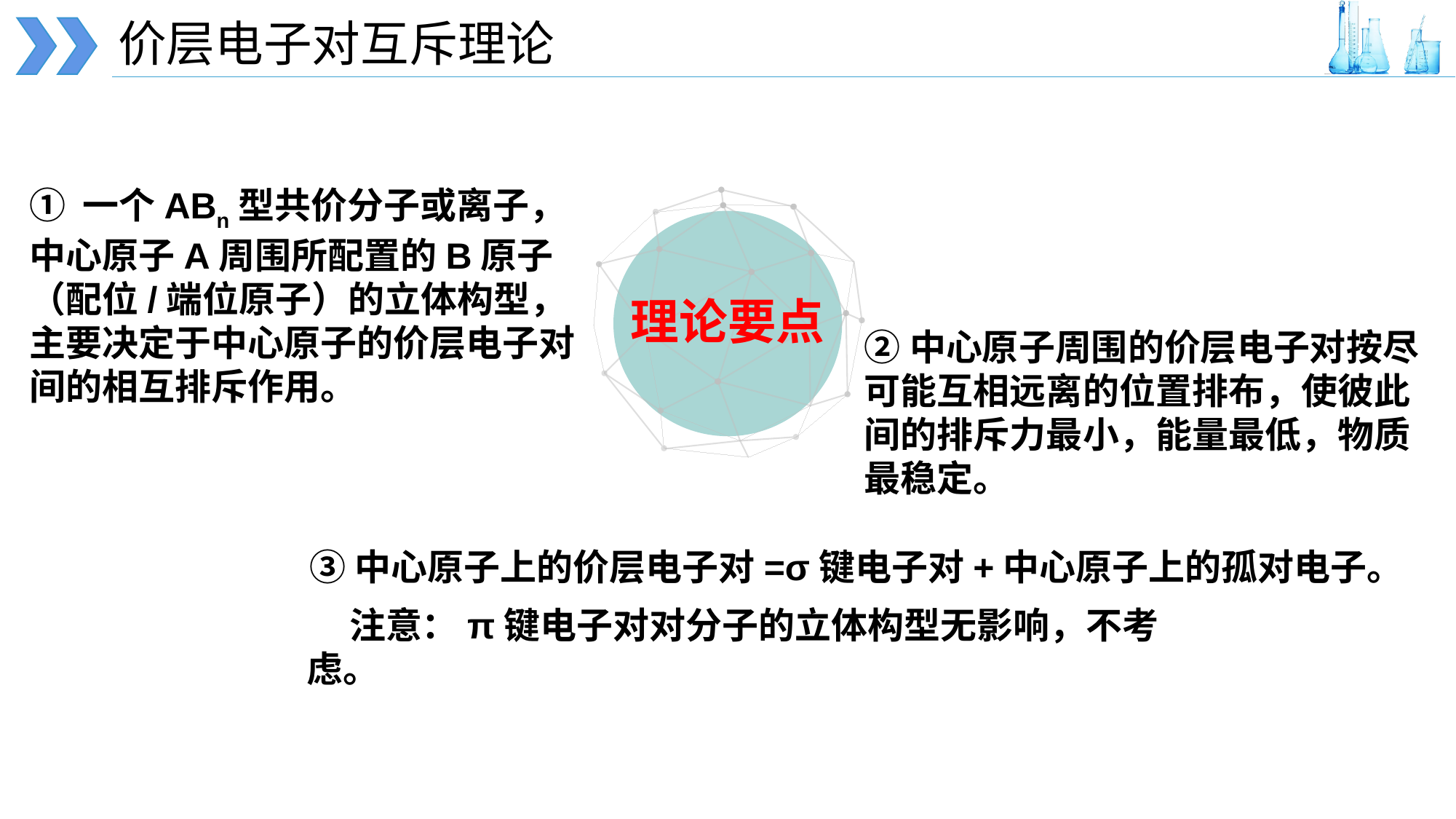

价层电子对互斥理论
① 一个ABn型共价分子或离子，中心原子A周围所配置的B原子（配位/端位原子）的立体构型，主要决定于中心原子的价层电子对间的相互排斥作用。

理论要点
②中心原子周围的价层电子对按尽可能互相远离的位置排布，使彼此间的排斥力最小，能量最低，物质最稳定。
③中心原子上的价层电子对=σ键电子对+中心原子上的孤对电子。
注意：π键电子对对分子的立体构型无影响，不考虑。